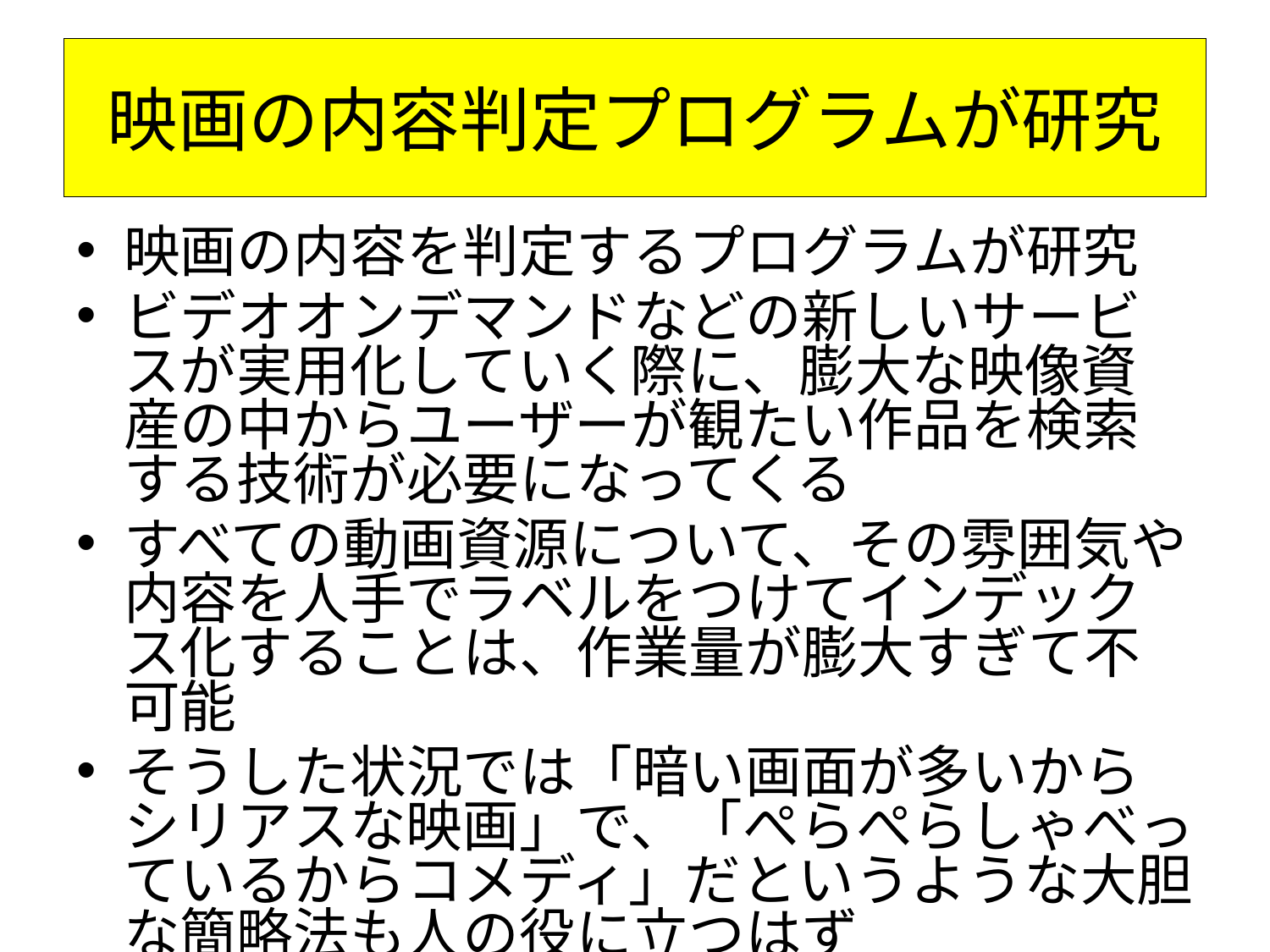

# 映画の内容判定プログラムが研究
映画の内容を判定するプログラムが研究
ビデオオンデマンドなどの新しいサービスが実用化していく際に、膨大な映像資産の中からユーザーが観たい作品を検索する技術が必要になってくる
すべての動画資源について、その雰囲気や内容を人手でラベルをつけてインデックス化することは、作業量が膨大すぎて不可能
そうした状況では「暗い画面が多いからシリアスな映画」で、「ぺらぺらしゃべっているからコメディ」だというような大胆な簡略法も人の役に立つはず